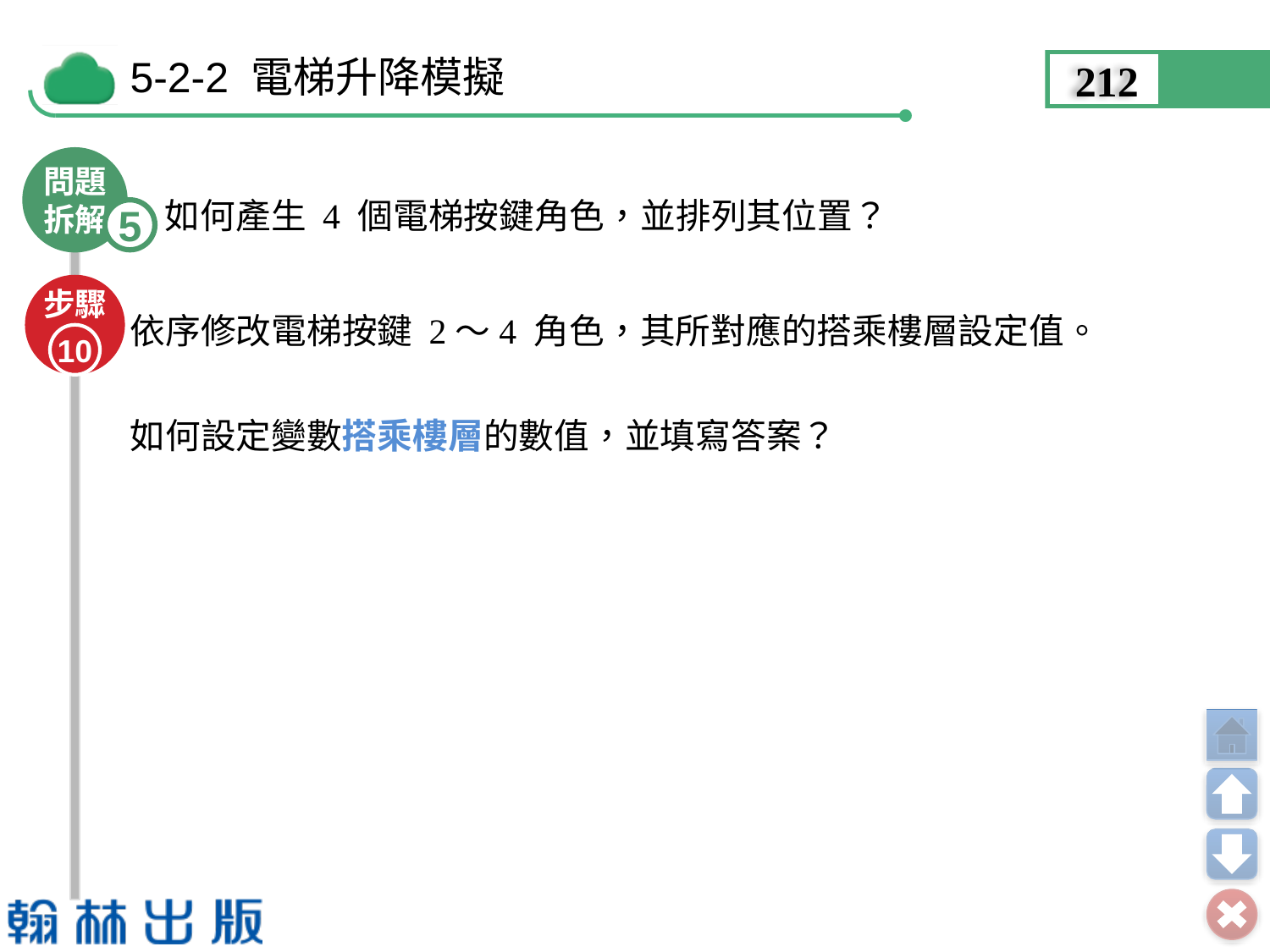

212
問題
拆解
5
如何產生 4 個電梯按鍵角色，並排列其位置？

步驟

10
依序修改電梯按鍵 2～4 角色，其所對應的搭乘樓層設定值。
如何設定變數搭乘樓層的數值，並填寫答案？